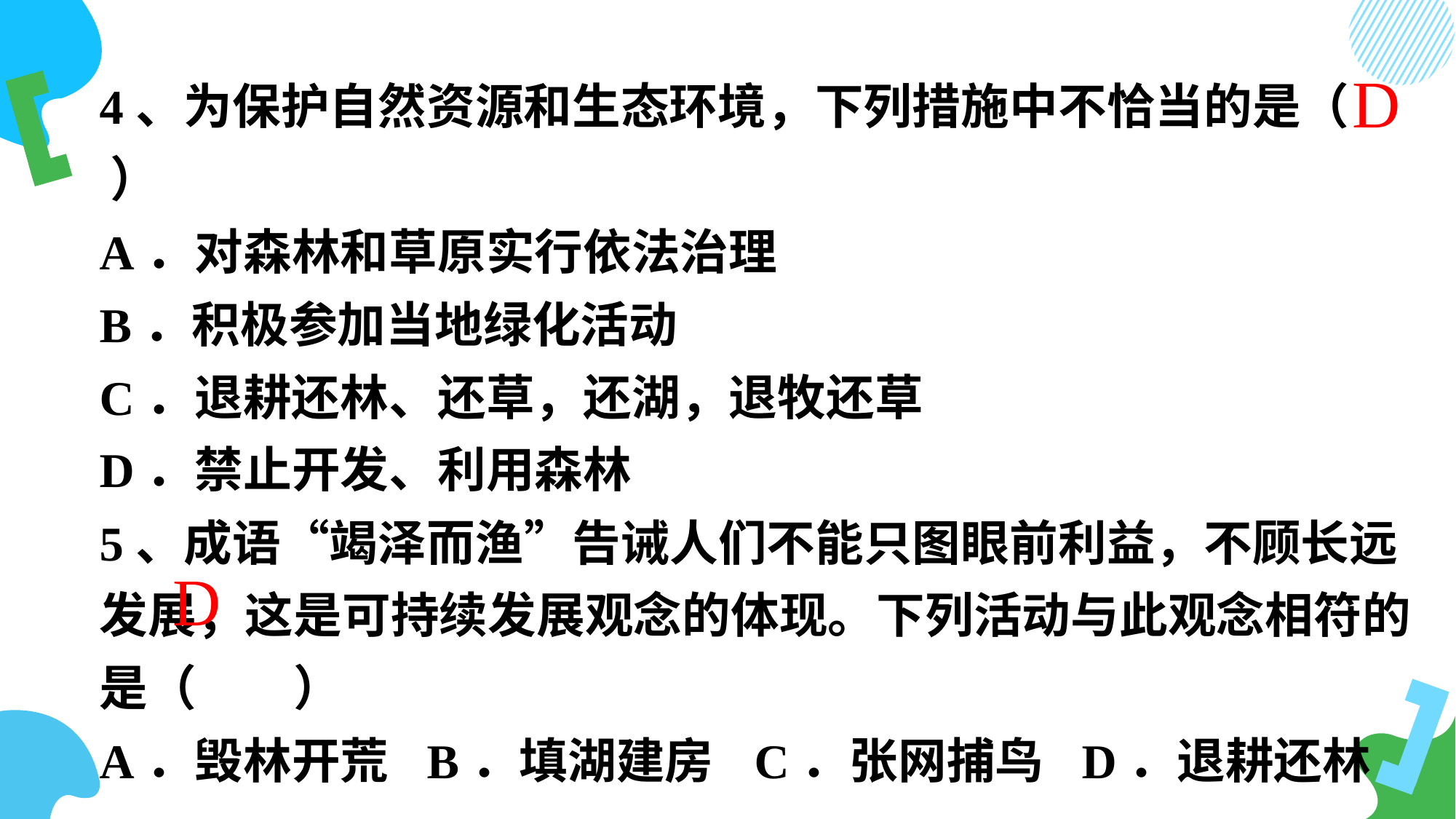

4、为保护自然资源和生态环境，下列措施中不恰当的是（      ）
A．对森林和草原实行依法治理
B．积极参加当地绿化活动
C．退耕还林、还草，还湖，退牧还草
D．禁止开发、利用森林
5、成语“竭泽而渔”告诫人们不能只图眼前利益，不顾长远发展，这是可持续发展观念的体现。下列活动与此观念相符的是（　　）
A．毁林开荒	B．填湖建房	C．张网捕鸟	D．退耕还林

D
D